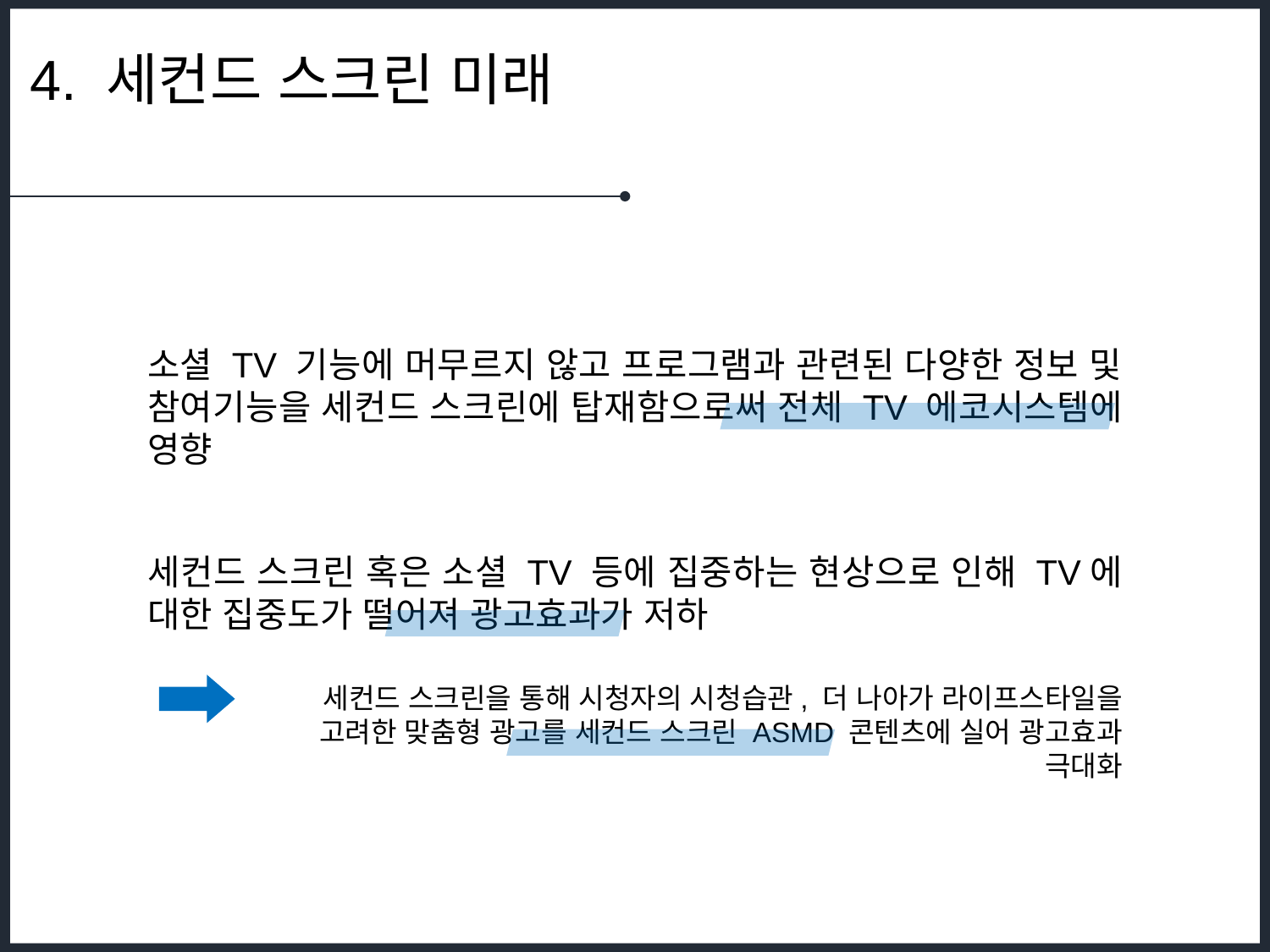

4. 세컨드 스크린 미래
소셜 TV 기능에 머무르지 않고 프로그램과 관련된 다양한 정보 및 참여기능을 세컨드 스크린에 탑재함으로써 전체 TV 에코시스템에 영향

세컨드 스크린 혹은 소셜 TV 등에 집중하는 현상으로 인해 TV에 대한 집중도가 떨어져 광고효과가 저하

세컨드 스크린을 통해 시청자의 시청습관, 더 나아가 라이프스타일을 고려한 맞춤형 광고를 세컨드 스크린 ASMD 콘텐츠에 실어 광고효과 극대화